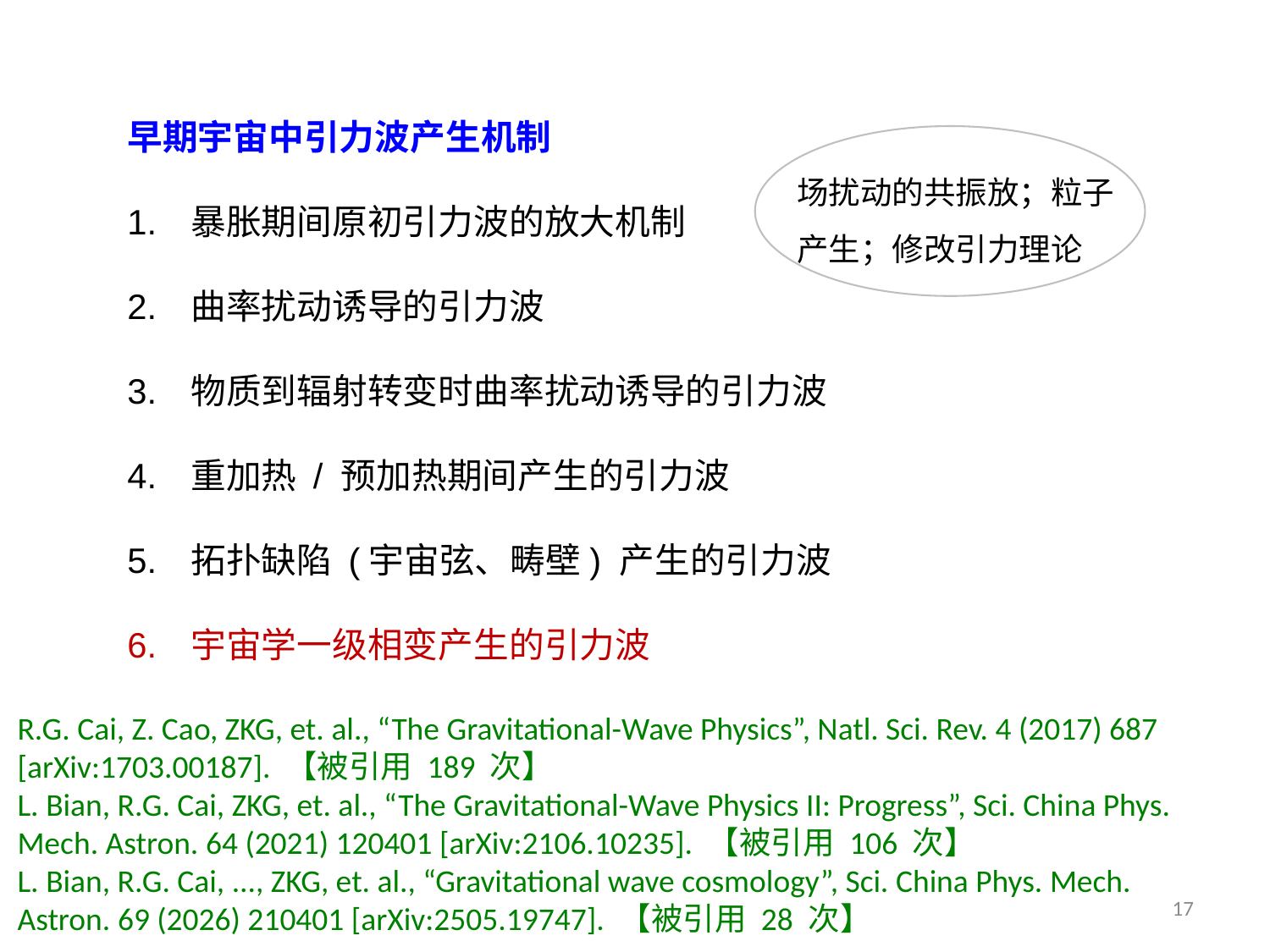

早期宇宙中引力波产生机制
暴胀期间原初引力波的放大机制
曲率扰动诱导的引力波
物质到辐射转变时曲率扰动诱导的引力波
重加热 / 预加热期间产生的引力波
拓扑缺陷 (宇宙弦、畴壁) 产生的引力波
宇宙学一级相变产生的引力波

场扰动的共振放；粒子产生；修改引力理论
R.G. Cai, Z. Cao, ZKG, et. al., “The Gravitational-Wave Physics”, Natl. Sci. Rev. 4 (2017) 687 [arXiv:1703.00187]. 【被引用 189 次】
L. Bian, R.G. Cai, ZKG, et. al., “The Gravitational-Wave Physics II: Progress”, Sci. China Phys. Mech. Astron. 64 (2021) 120401 [arXiv:2106.10235]. 【被引用 106 次】
L. Bian, R.G. Cai, ..., ZKG, et. al., “Gravitational wave cosmology”, Sci. China Phys. Mech. Astron. 69 (2026) 210401 [arXiv:2505.19747]. 【被引用 28 次】
17